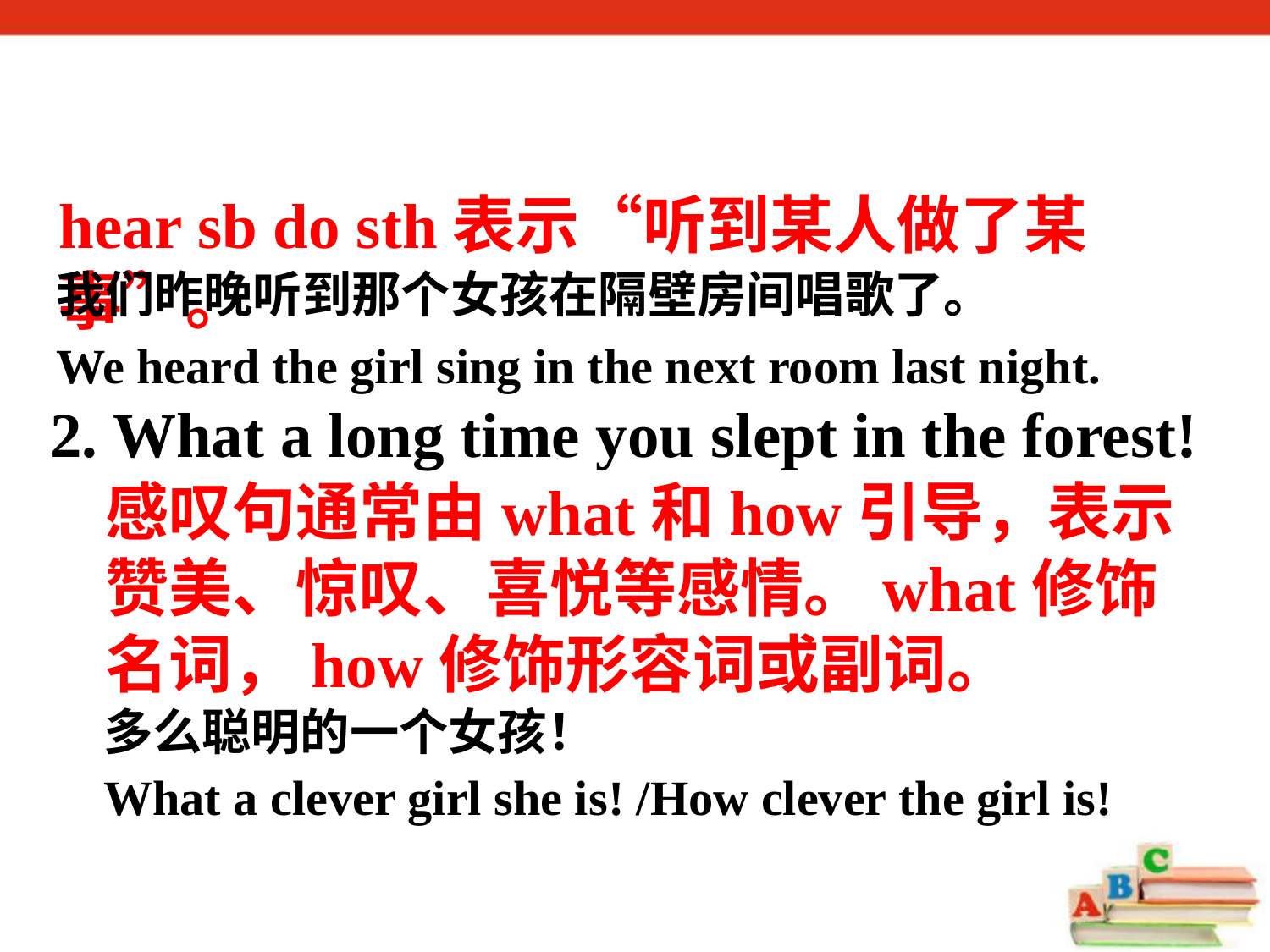

hear sb do sth表示“听到某人做了某事”。
我们昨晚听到那个女孩在隔壁房间唱歌了。
We heard the girl sing in the next room last night.
2. What a long time you slept in the forest!
感叹句通常由what和how引导，表示赞美、惊叹、喜悦等感情。what修饰名词，how修饰形容词或副词。
多么聪明的一个女孩！
What a clever girl she is! /How clever the girl is!